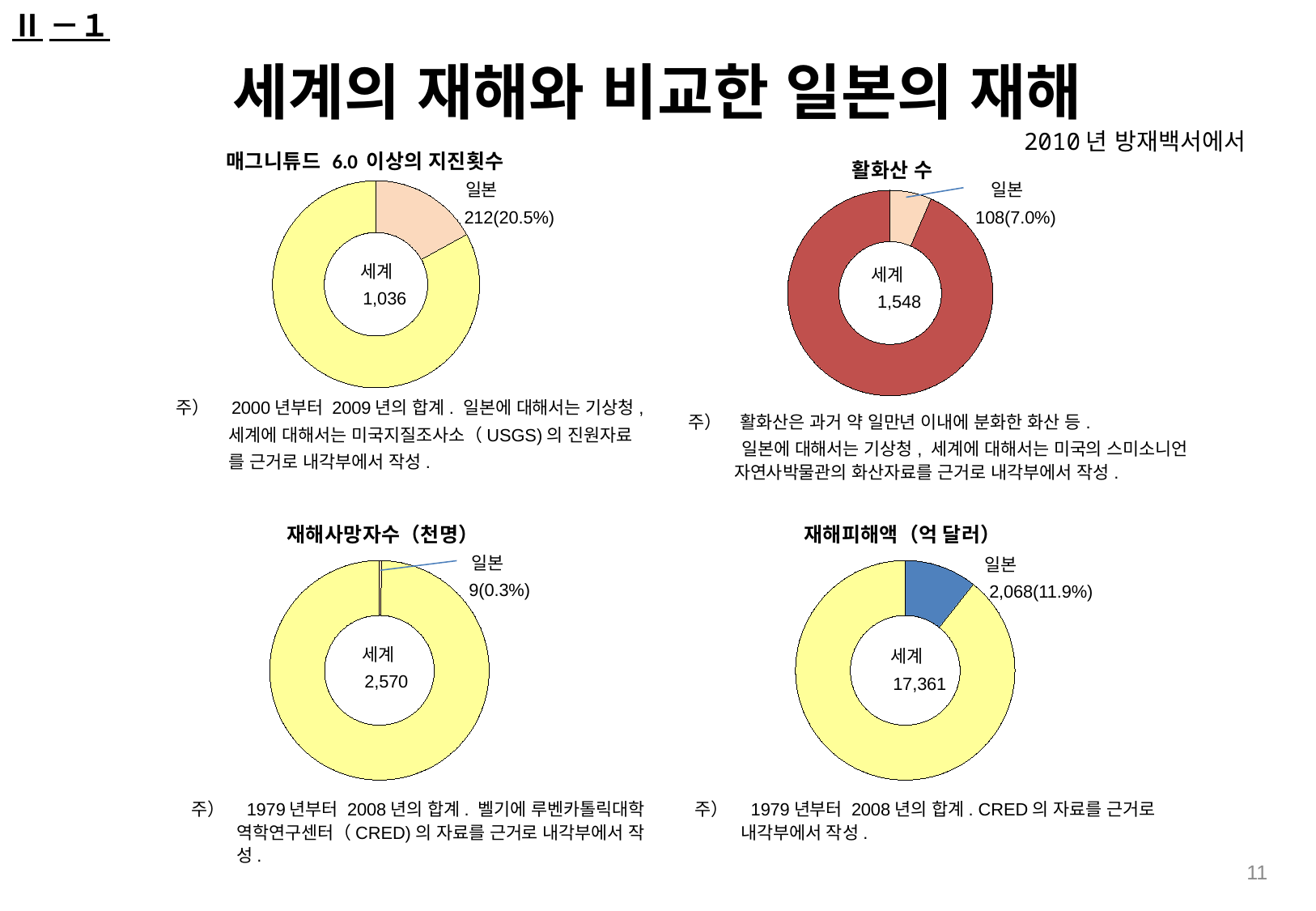

Ⅱ－１
# 세계의 재해와 비교한 일본의 재해

### Chart: 매그니튜드 6.0 이상의 지진횟수

| Category | マグニチュード6.0以上の地震回数 |
|---|---|
| 日本 | 212.0 |
| 世界 | 1036.0 |
2010년 방재백서에서

### Chart: 활화산 수

| Category | 活火山数 |
|---|---|
| 日本 | 108.0 |
| 世界 | 1548.0 |
   일본
   212(20.5%)
   일본
108(7.0%)
    세계
　1,036
   세계
　1,548
주）　2000년부터 2009년의 합계. 일본에 대해서는 기상청,
　　　세계에 대해서는 미국지질조사소（USGS)의 진원자료
　　　를 근거로 내각부에서 작성.
주）　활화산은 과거 약 일만년 이내에 분화한 화산 등.
　　　일본에 대해서는 기상청, 세계에 대해서는 미국의 스미소니언 자연사박물관의 화산자료를 근거로 내각부에서 작성.

### Chart: 재해피해액（억 달러）

| Category | 災害被害額（億ドル） |
|---|---|
| 日本 | 2068.0 |
| 世界 | 17361.0 |

### Chart: 재해사망자수（천명）

| Category | 災害死者数（千人） |
|---|---|
| 日本 | 9.0 |
| 世界 | 2570.0 |
  일본
  9(0.3%)
일본
 2,068(11.9%)
    세계
　2,570
    세계
　17,361
주）　1979년부터 2008년의 합계. CRED의 자료를 근거로 내각부에서 작성.
주）　1979년부터 2008년의 합계. 벨기에 루벤카톨릭대학　역학연구센터（CRED)의 자료를 근거로 내각부에서 작성.
11